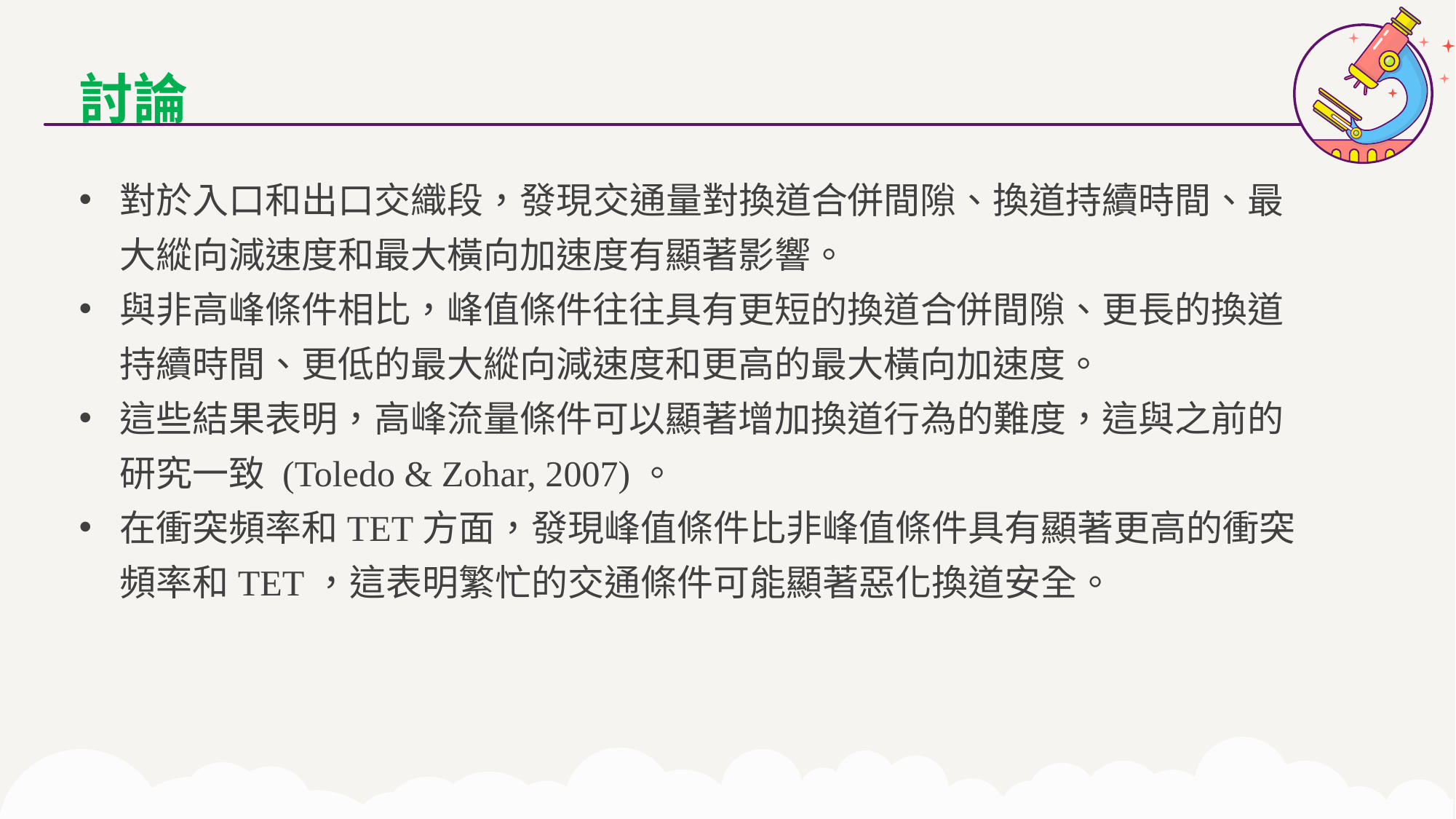

討論
對於入口和出口交織段，發現交通量對換道合併間隙、換道持續時間、最大縱向減速度和最大橫向加速度有顯著影響。
與非高峰條件相比，峰值條件往往具有更短的換道合併間隙、更長的換道持續時間、更低的最大縱向減速度和更高的最大橫向加速度。
這些結果表明，高峰流量條件可以顯著增加換道行為的難度，這與之前的研究一致 (Toledo & Zohar, 2007)。
在衝突頻率和TET方面，發現峰值條件比非峰值條件具有顯著更高的衝突頻率和TET，這表明繁忙的交通條件可能顯著惡化換道安全。